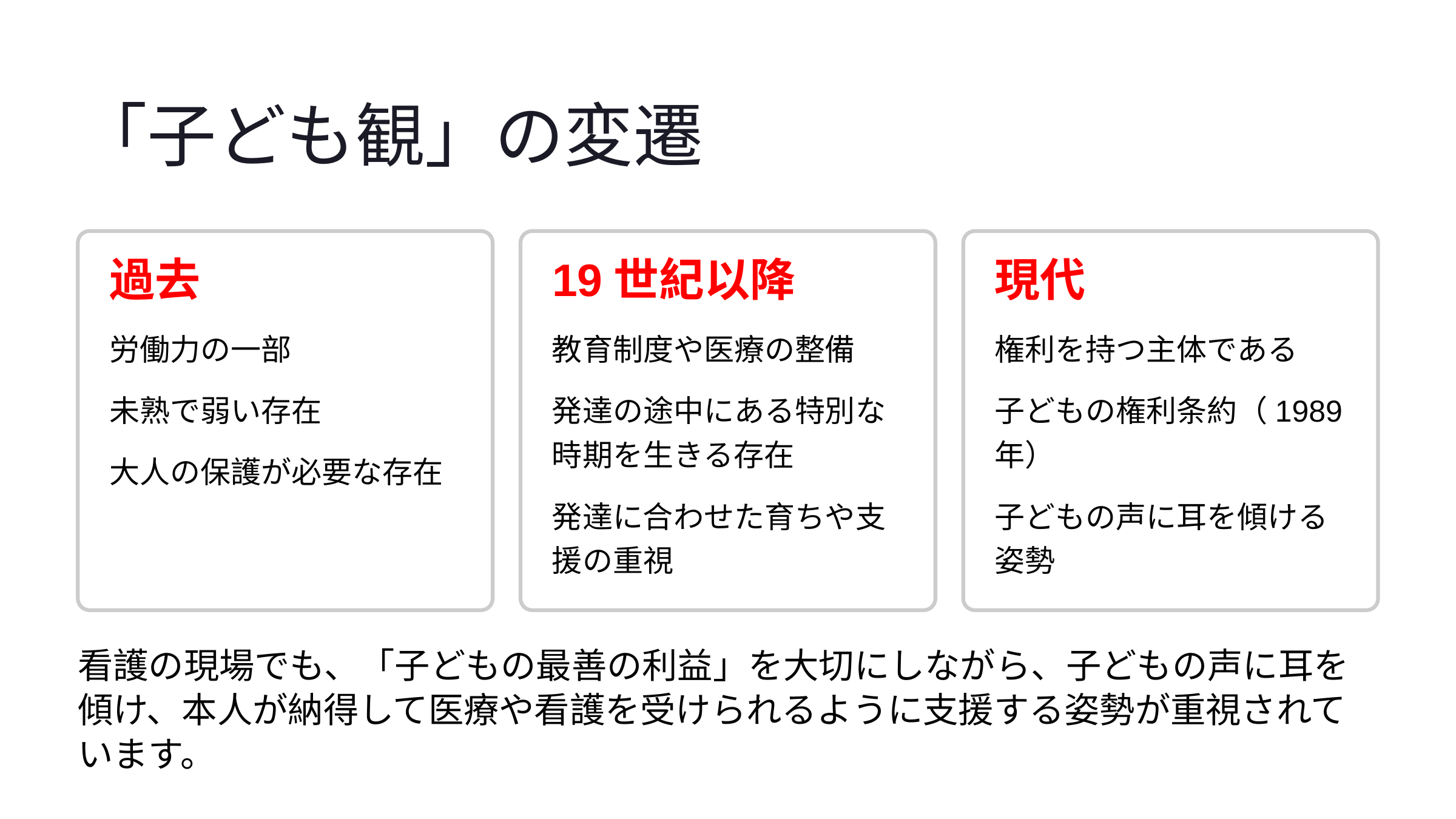

「子ども観」の変遷

過去
19世紀以降
現代
労働力の一部
教育制度や医療の整備
権利を持つ主体である
未熟で弱い存在
発達の途中にある特別な時期を生きる存在
子どもの権利条約（1989年）
大人の保護が必要な存在
発達に合わせた育ちや支援の重視
子どもの声に耳を傾ける姿勢
看護の現場でも、「子どもの最善の利益」を大切にしながら、子どもの声に耳を傾け、本人が納得して医療や看護を受けられるように支援する姿勢が重視されています。